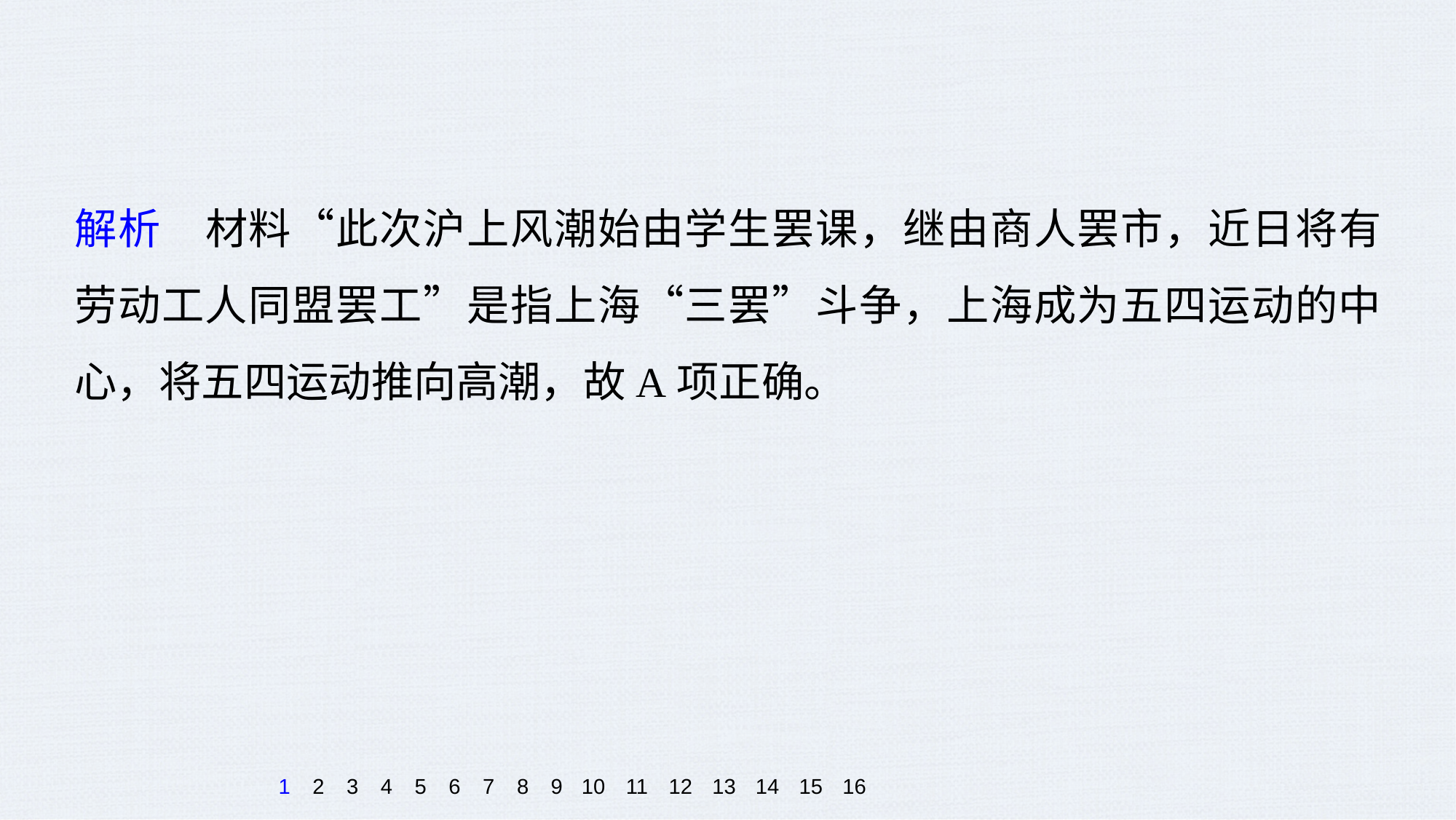

解析　材料“此次沪上风潮始由学生罢课，继由商人罢市，近日将有劳动工人同盟罢工”是指上海“三罢”斗争，上海成为五四运动的中心，将五四运动推向高潮，故A项正确。
1
2
3
4
5
6
7
8
9
10
11
12
13
14
15
16